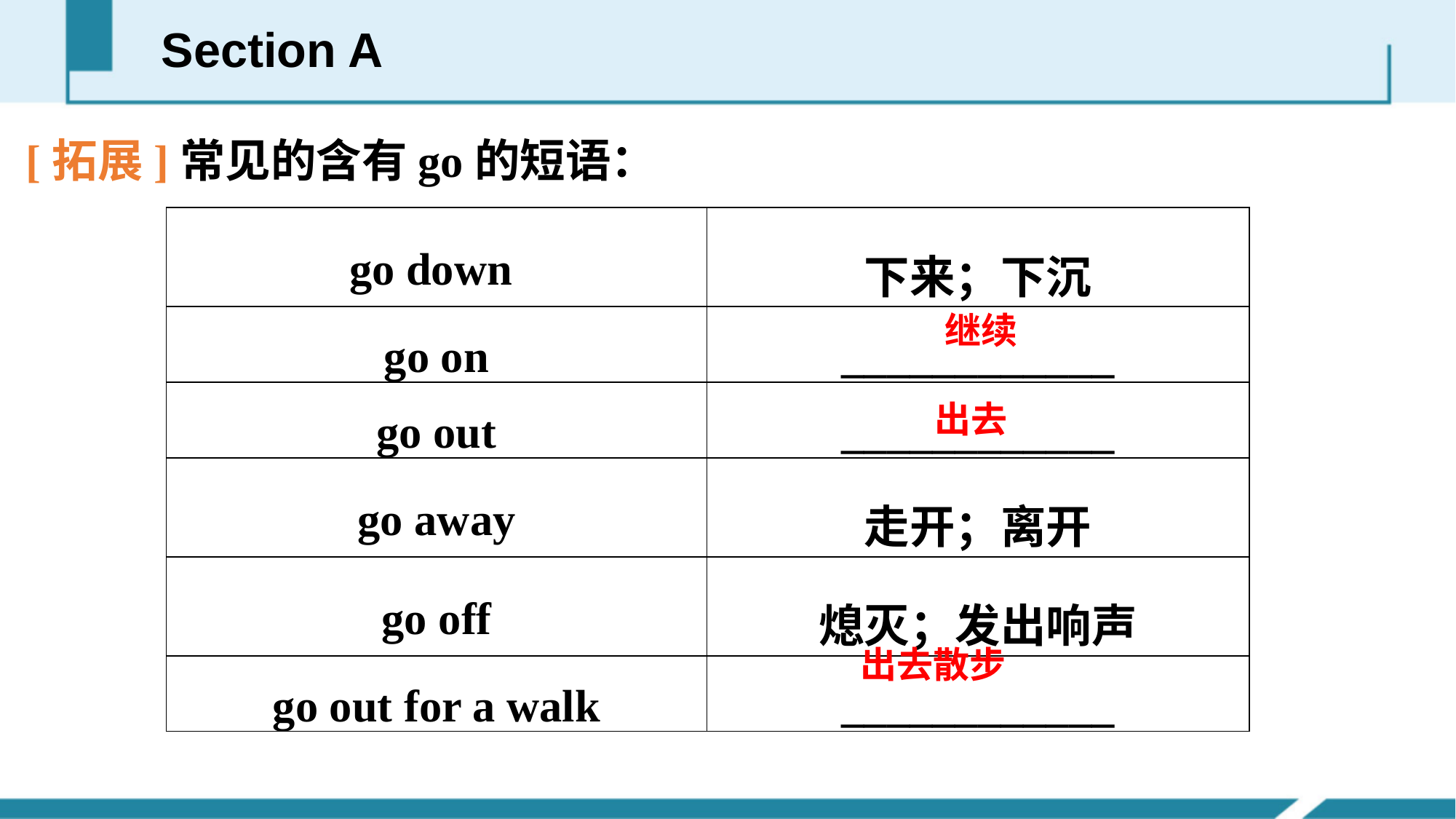

Section A
[拓展]常见的含有go的短语：
| go down | 下来；下沉 |
| --- | --- |
| go on | \_\_\_\_\_\_\_\_\_\_\_\_ |
| go out | \_\_\_\_\_\_\_\_\_\_\_\_ |
| go away | 走开；离开 |
| go off | 熄灭；发出响声 |
| go out for a walk | \_\_\_\_\_\_\_\_\_\_\_\_ |
继续
出去
出去散步